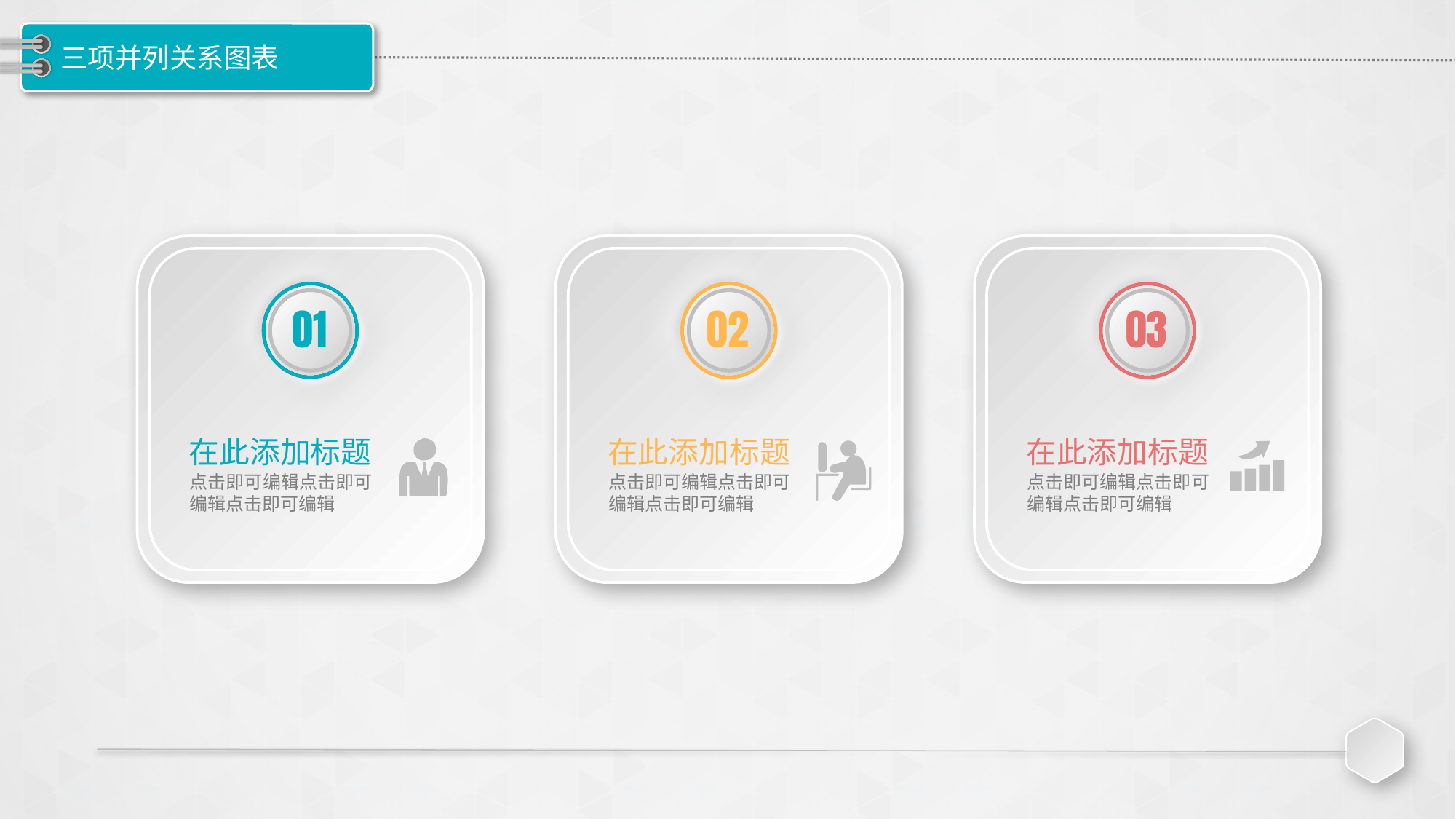

# 三项并列关系图表

01

02

03

在此添加标题
点击即可编辑点击即可编辑点击即可编辑
在此添加标题
点击即可编辑点击即可编辑点击即可编辑
在此添加标题
点击即可编辑点击即可编辑点击即可编辑

46